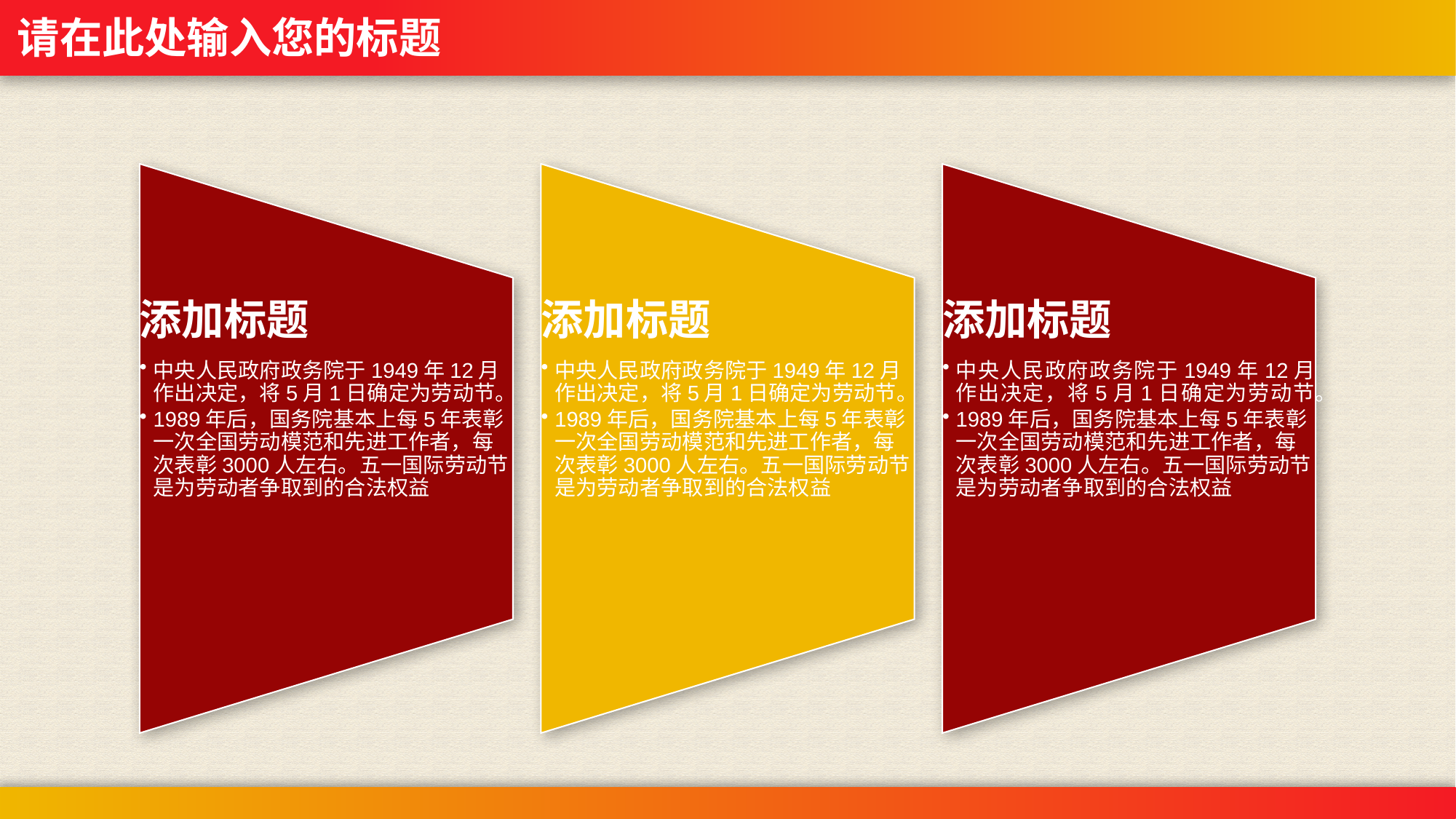

请在此处输入您的标题
添加标题
中央人民政府政务院于1949年12月作出决定，将5月1日确定为劳动节。
1989年后，国务院基本上每5年表彰一次全国劳动模范和先进工作者，每次表彰3000人左右。五一国际劳动节是为劳动者争取到的合法权益
添加标题
中央人民政府政务院于1949年12月作出决定，将5月1日确定为劳动节。
1989年后，国务院基本上每5年表彰一次全国劳动模范和先进工作者，每次表彰3000人左右。五一国际劳动节是为劳动者争取到的合法权益

添加标题
中央人民政府政务院于1949年12月作出决定，将5月1日确定为劳动节。
1989年后，国务院基本上每5年表彰一次全国劳动模范和先进工作者，每次表彰3000人左右。五一国际劳动节是为劳动者争取到的合法权益